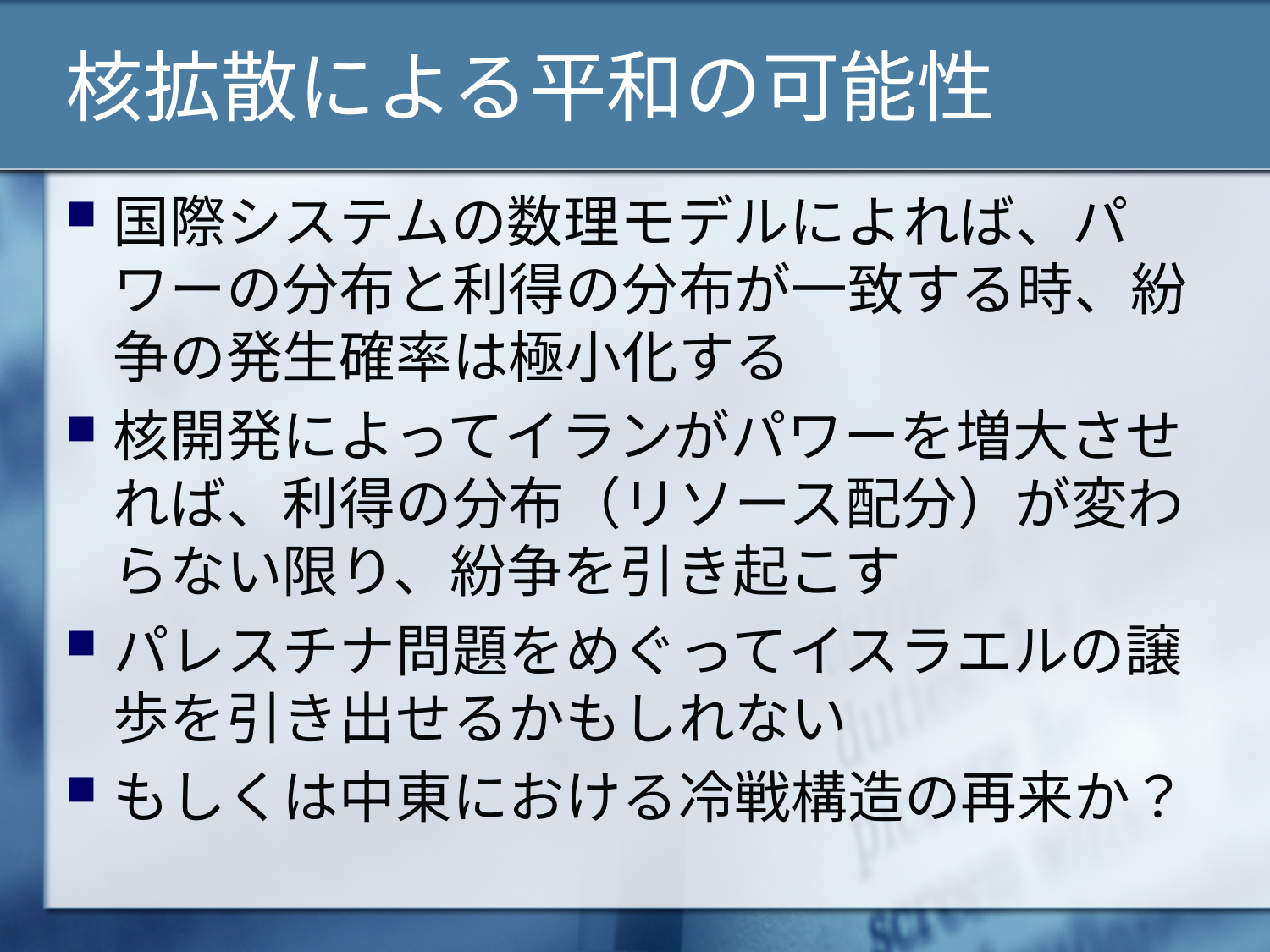

# 核拡散による平和の可能性
国際システムの数理モデルによれば、パワーの分布と利得の分布が一致する時、紛争の発生確率は極小化する
核開発によってイランがパワーを増大させれば、利得の分布（リソース配分）が変わらない限り、紛争を引き起こす
パレスチナ問題をめぐってイスラエルの譲歩を引き出せるかもしれない
もしくは中東における冷戦構造の再来か？